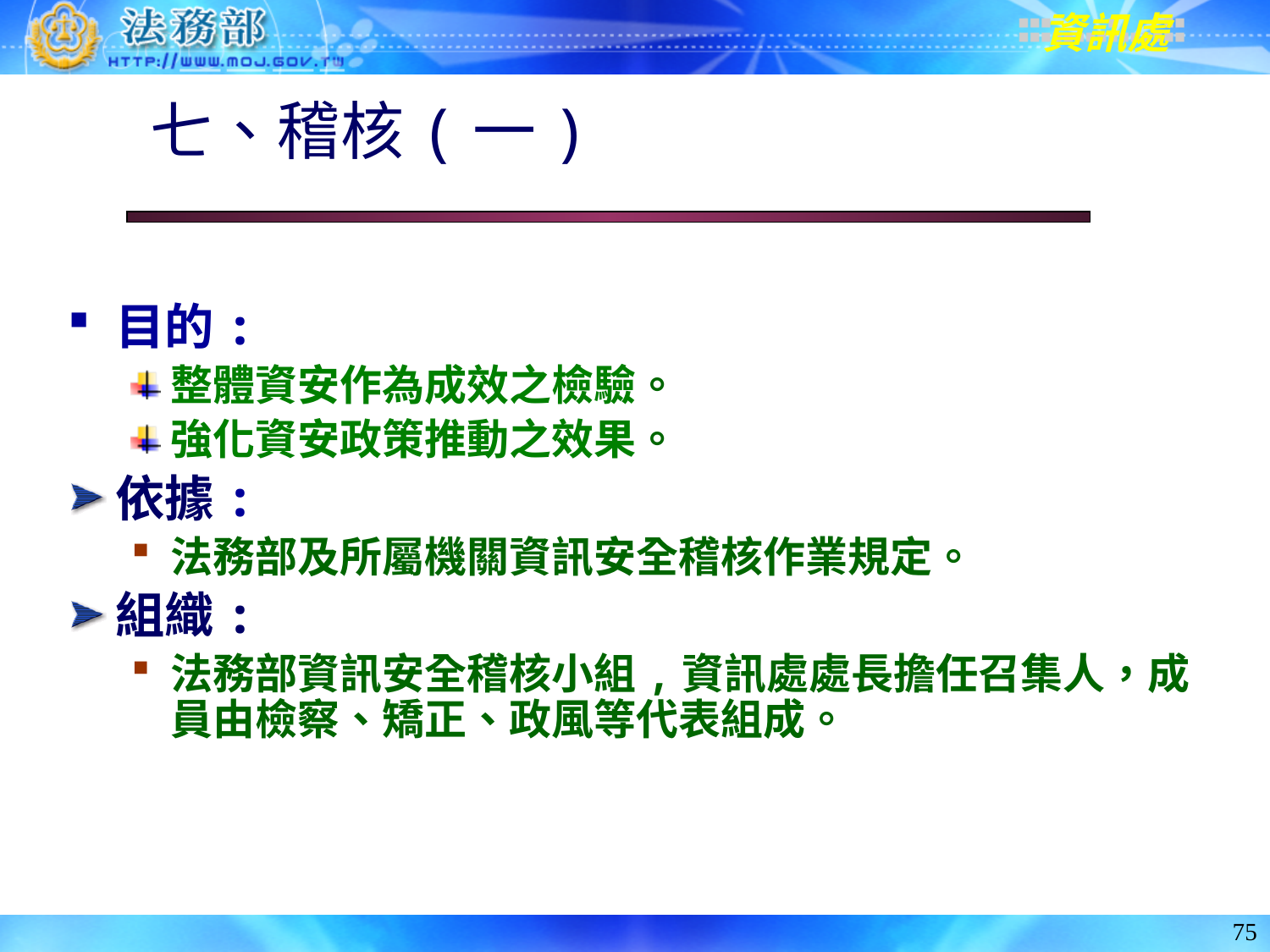

# 七、稽核(一)

目的:
整體資安作為成效之檢驗。
強化資安政策推動之效果。
依據:
法務部及所屬機關資訊安全稽核作業規定。
組織:
法務部資訊安全稽核小組,資訊處處長擔任召集人，成員由檢察、矯正、政風等代表組成。